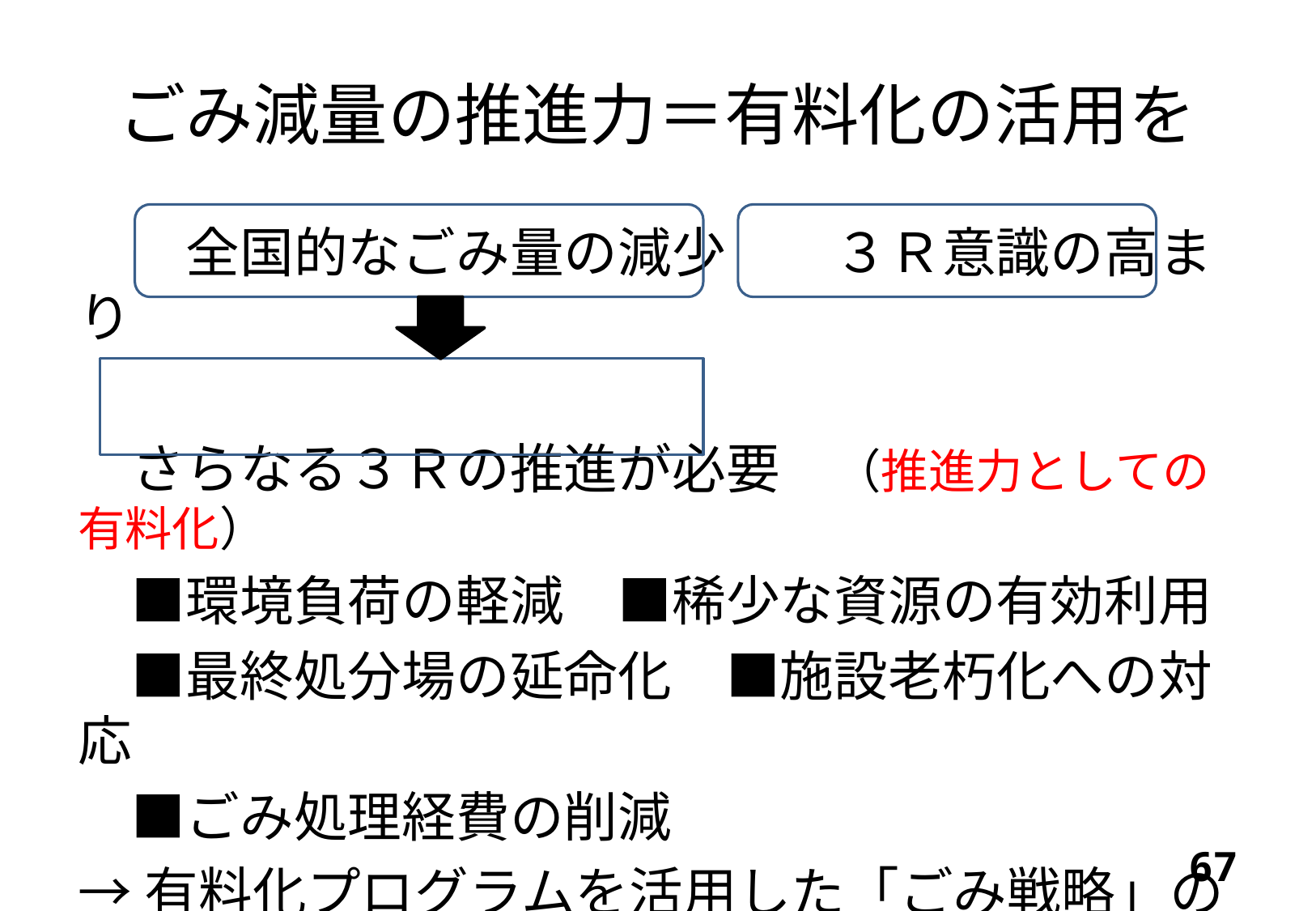

# ごみ減量の推進力＝有料化の活用を

　　全国的なごみ量の減少　　３Ｒ意識の高まり

　さらなる３Ｒの推進が必要　（推進力としての有料化）
　■環境負荷の軽減　■稀少な資源の有効利用
　■最終処分場の延命化　■施設老朽化への対応
　■ごみ処理経費の削減
→有料化プログラムを活用した「ごみ戦略」の構築により、さらなる減量をめざす

67